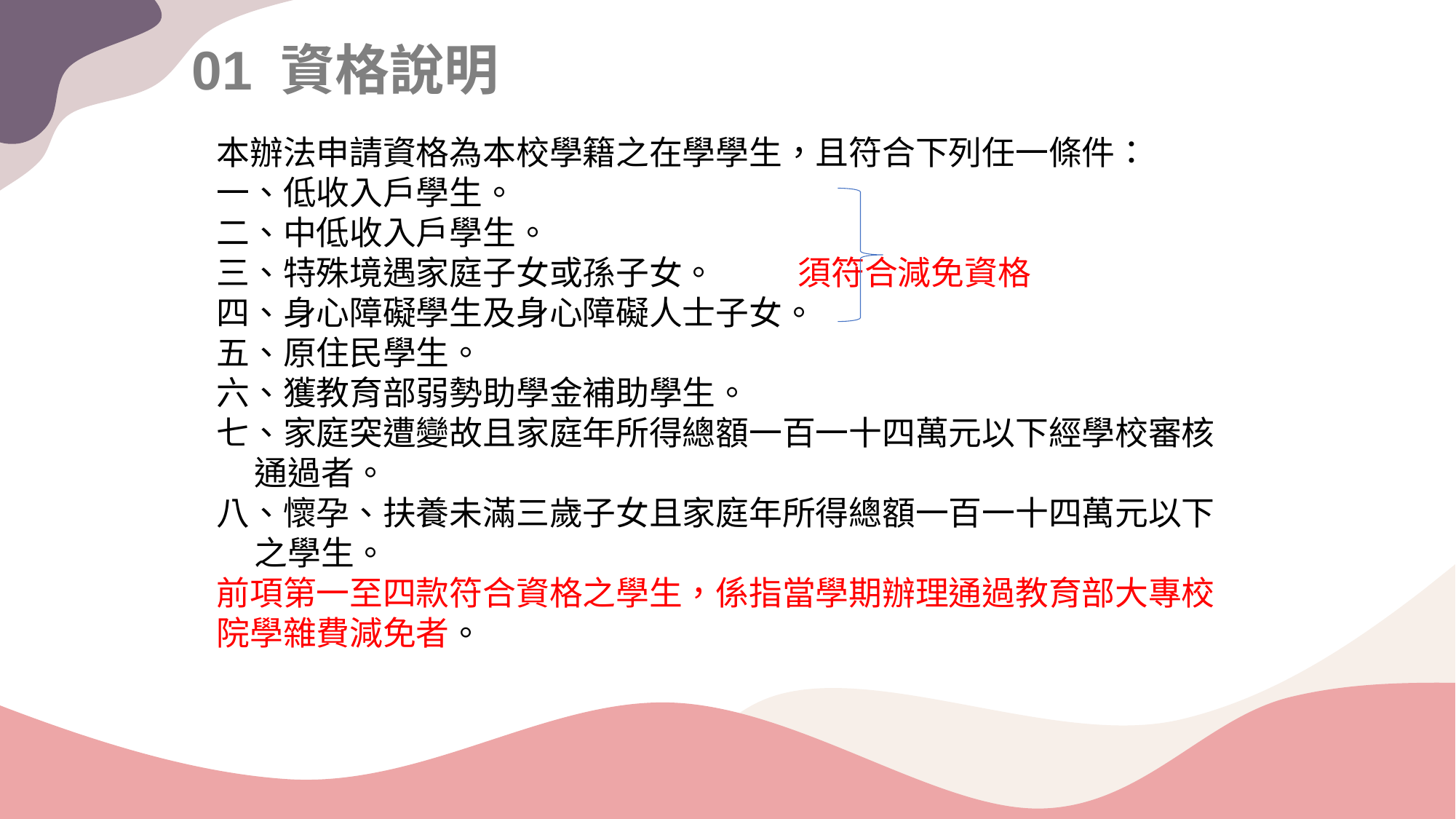

01 資格說明
本辦法申請資格為本校學籍之在學學生，且符合下列任一條件：
一、低收入戶學生。
二、中低收入戶學生。
三、特殊境遇家庭子女或孫子女。           須符合減免資格
四、身心障礙學生及身心障礙人士子女。
五、原住民學生。
六、獲教育部弱勢助學金補助學生。
七、家庭突遭變故且家庭年所得總額一百一十四萬元以下經學校審核
    通過者。
八、懷孕、扶養未滿三歲子女且家庭年所得總額一百一十四萬元以下
    之學生。
前項第一至四款符合資格之學生，係指當學期辦理通過教育部大專校院學雜費減免者。

添加标本
标题文本
此处添加详细文本描述，文字内容建议与标题相关尽量简洁生动……